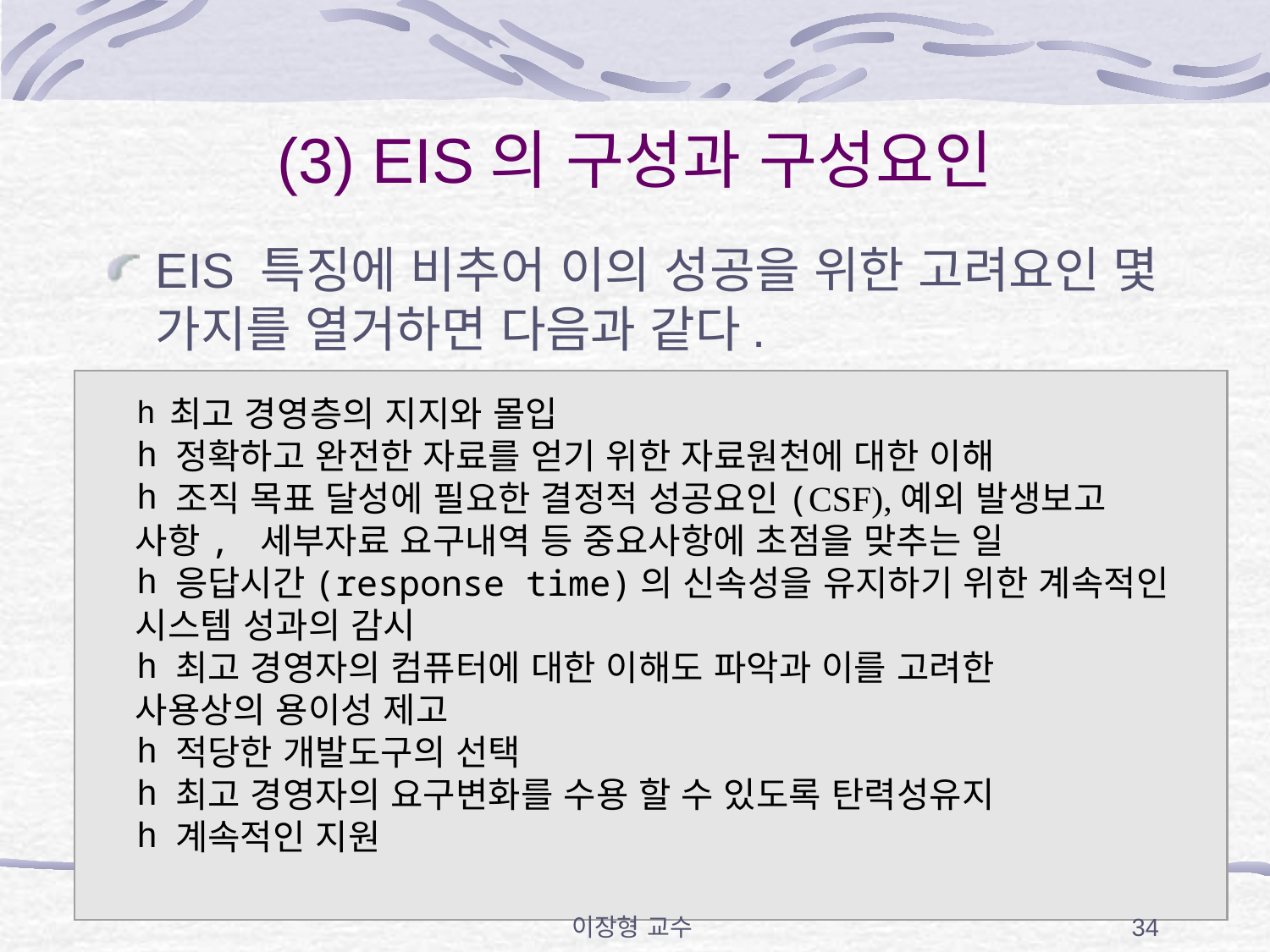

# (3) EIS의 구성과 구성요인
EIS 특징에 비추어 이의 성공을 위한 고려요인 몇 가지를 열거하면 다음과 같다.

 최고 경영층의 지지와 몰입
 정확하고 완전한 자료를 얻기 위한 자료원천에 대한 이해
 조직 목표 달성에 필요한 결정적 성공요인(CSF),예외 발생보고
  사항, 세부자료 요구내역 등 중요사항에 초점을 맞추는 일
 응답시간(response time)의 신속성을 유지하기 위한 계속적인
  시스템 성과의 감시
 최고 경영자의 컴퓨터에 대한 이해도 파악과 이를 고려한
  사용상의 용이성 제고
 적당한 개발도구의 선택
 최고 경영자의 요구변화를 수용 할 수 있도록 탄력성유지
 계속적인 지원

이장형 교수
34